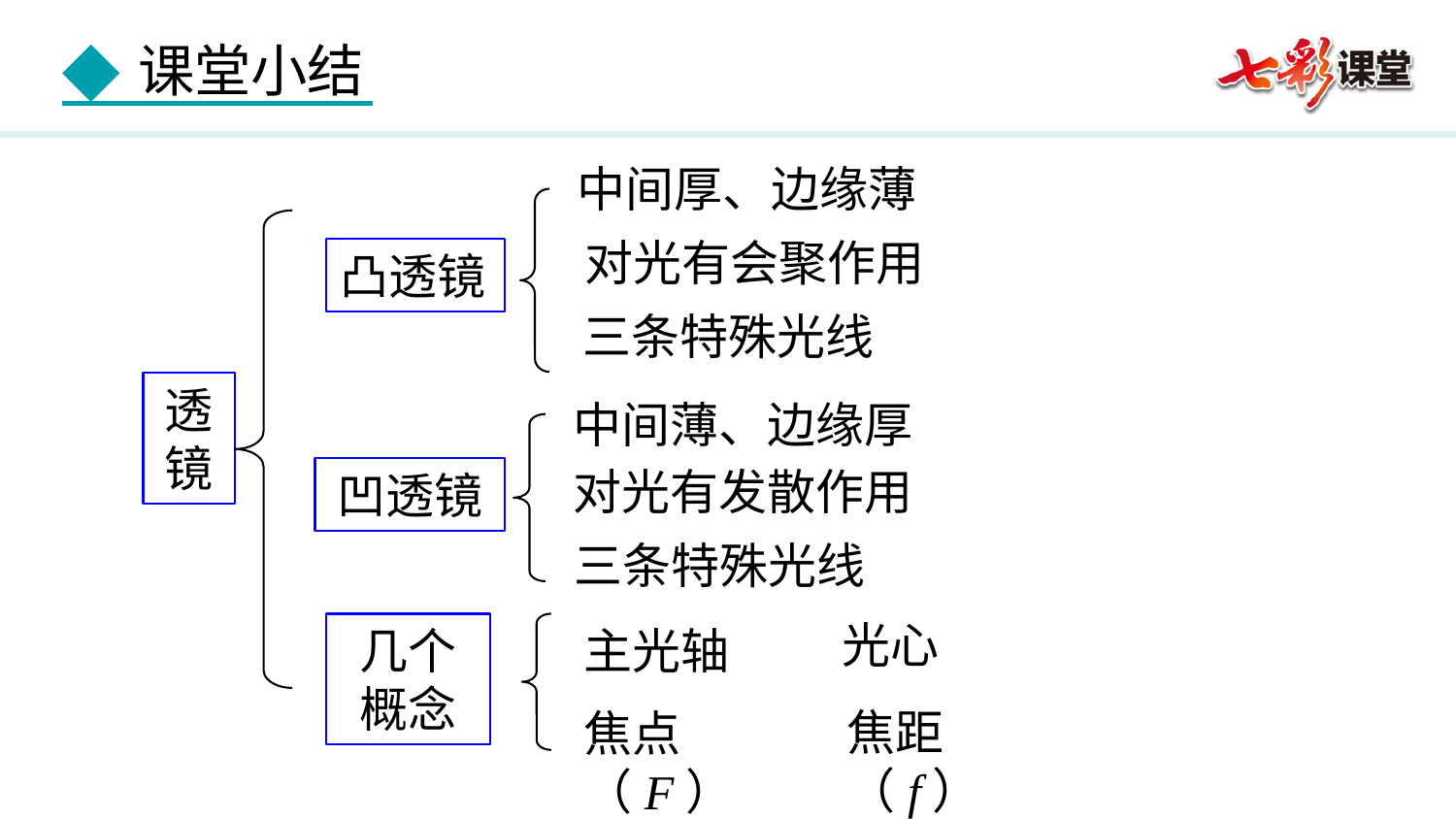

中间厚、边缘薄

对光有会聚作用
凸透镜
三条特殊光线
透镜
中间薄、边缘厚

对光有发散作用
凹透镜
三条特殊光线
光心
主光轴
几个
概念

焦距（f）
焦点（F）